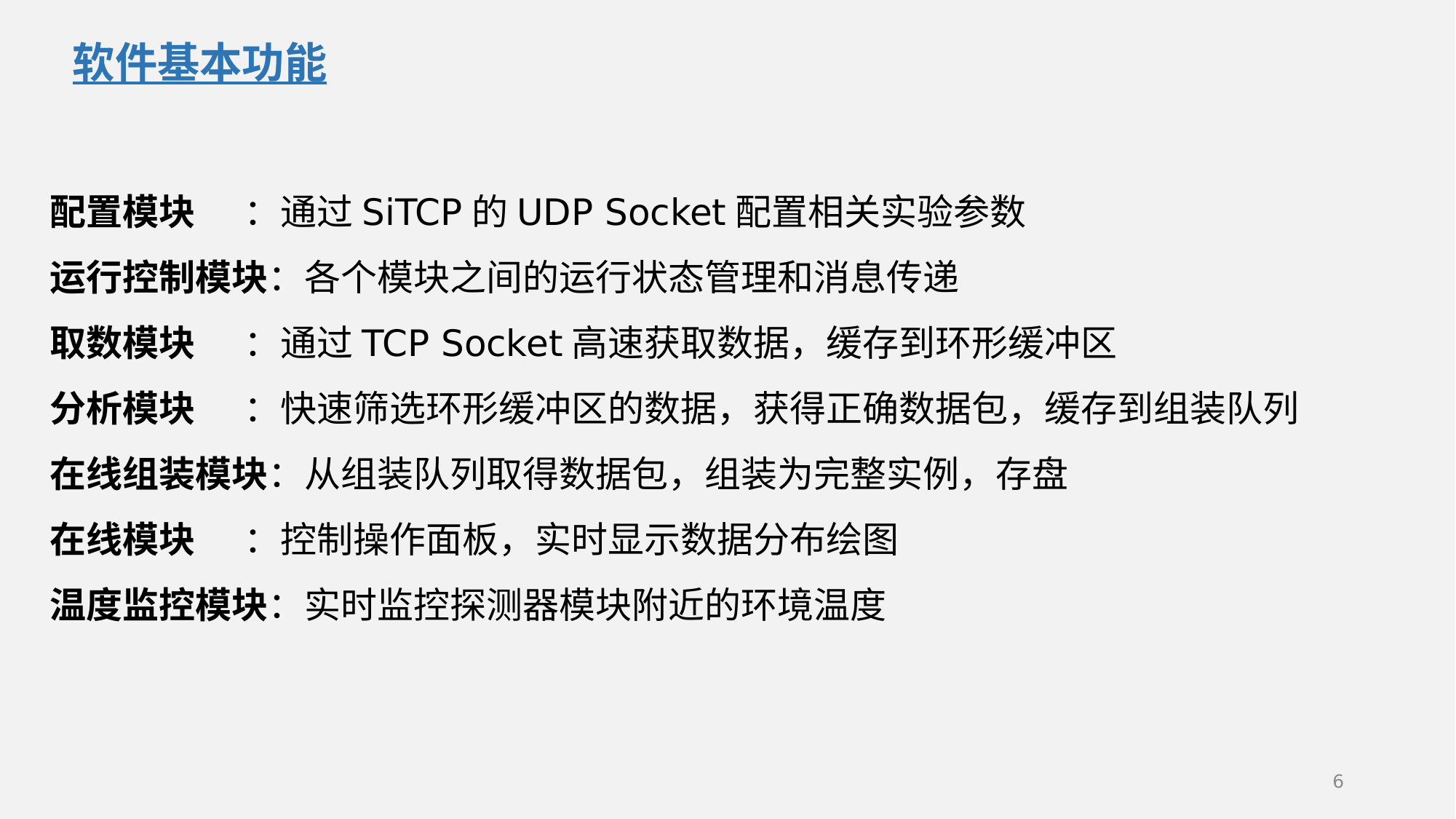

软件基本功能
配置模块      ：通过SiTCP的UDP Socket配置相关实验参数
运行控制模块：各个模块之间的运行状态管理和消息传递
取数模块      ：通过TCP Socket高速获取数据，缓存到环形缓冲区
分析模块      ：快速筛选环形缓冲区的数据，获得正确数据包，缓存到组装队列
在线组装模块：从组装队列取得数据包，组装为完整实例，存盘
在线模块      ：控制操作面板，实时显示数据分布绘图
温度监控模块：实时监控探测器模块附近的环境温度
6